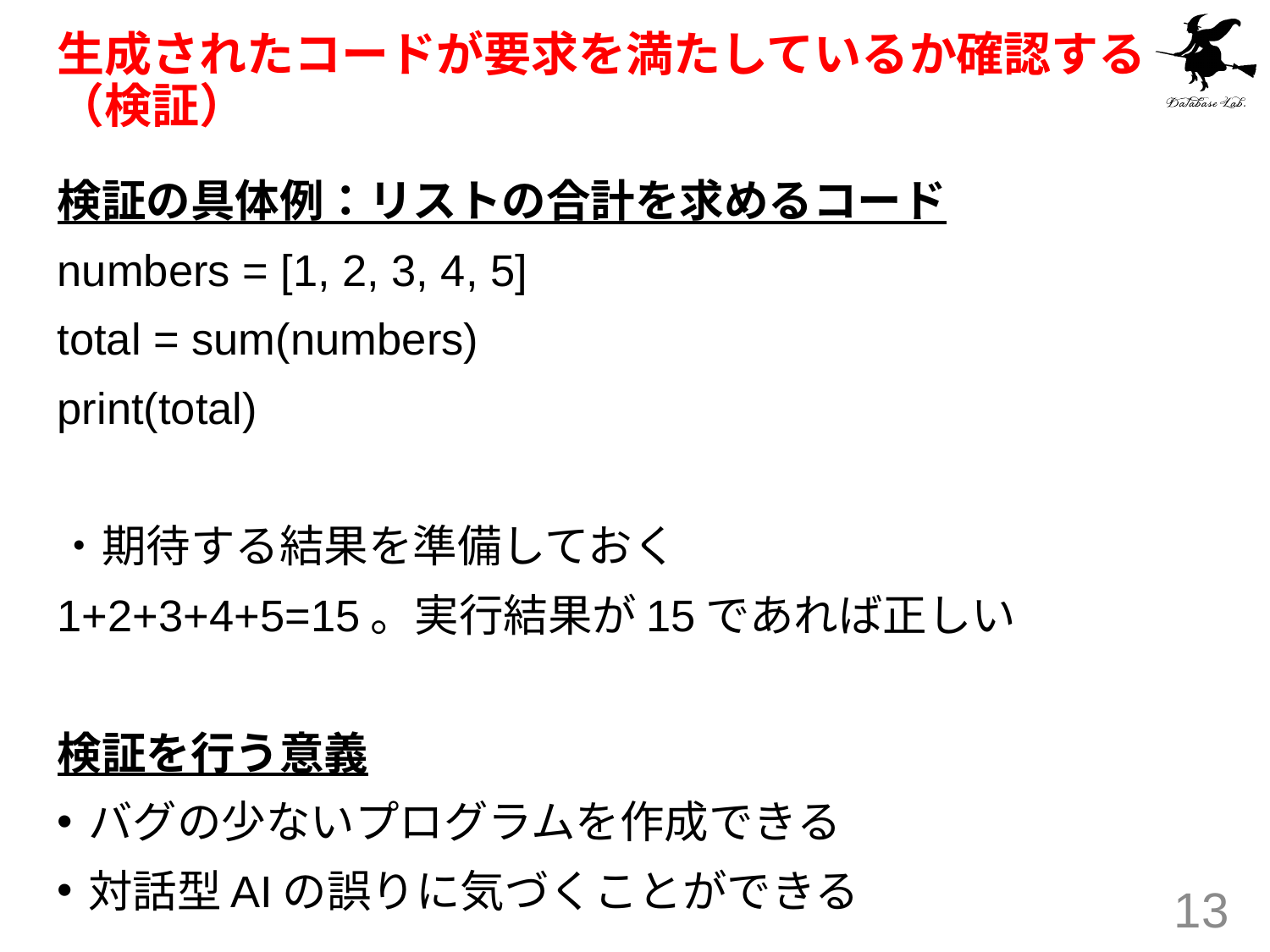

# 生成されたコードが要求を満たしているか確認する（検証）
検証の具体例：リストの合計を求めるコード
numbers = [1, 2, 3, 4, 5]
total = sum(numbers)
print(total)

・期待する結果を準備しておく
1+2+3+4+5=15。実行結果が15であれば正しい

検証を行う意義
バグの少ないプログラムを作成できる
対話型AIの誤りに気づくことができる
13